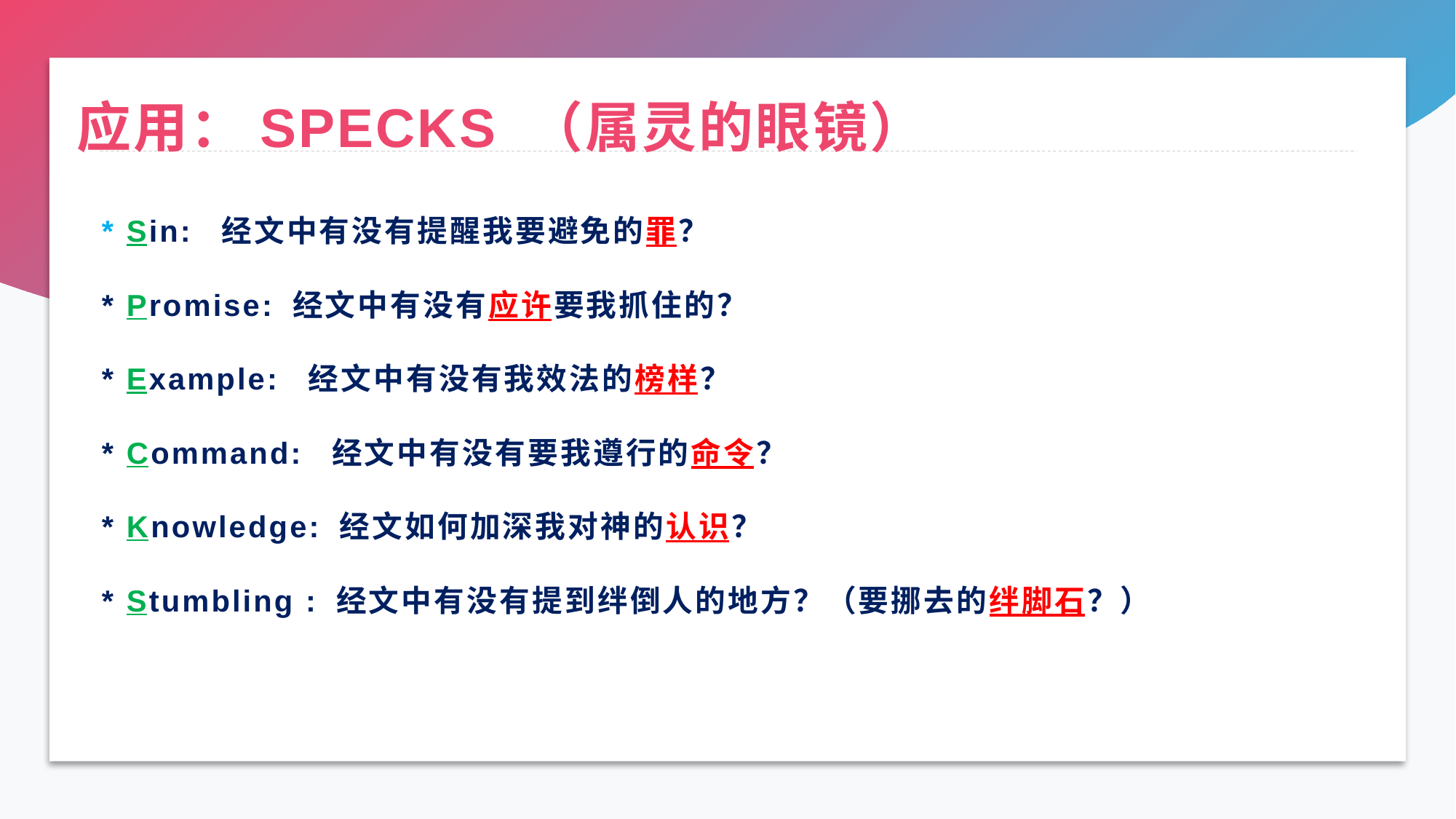

# 应用：SPECKS （属灵的眼镜）
* Sin:  经文中有没有提醒我要避免的罪？
* Promise: 经文中有没有应许要我抓住的？
* Example:  经文中有没有我效法的榜样？
* Command:  经文中有没有要我遵行的命令？
* Knowledge: 经文如何加深我对神的认识？
* Stumbling : 经文中有没有提到绊倒人的地方？（要挪去的绊脚石？）